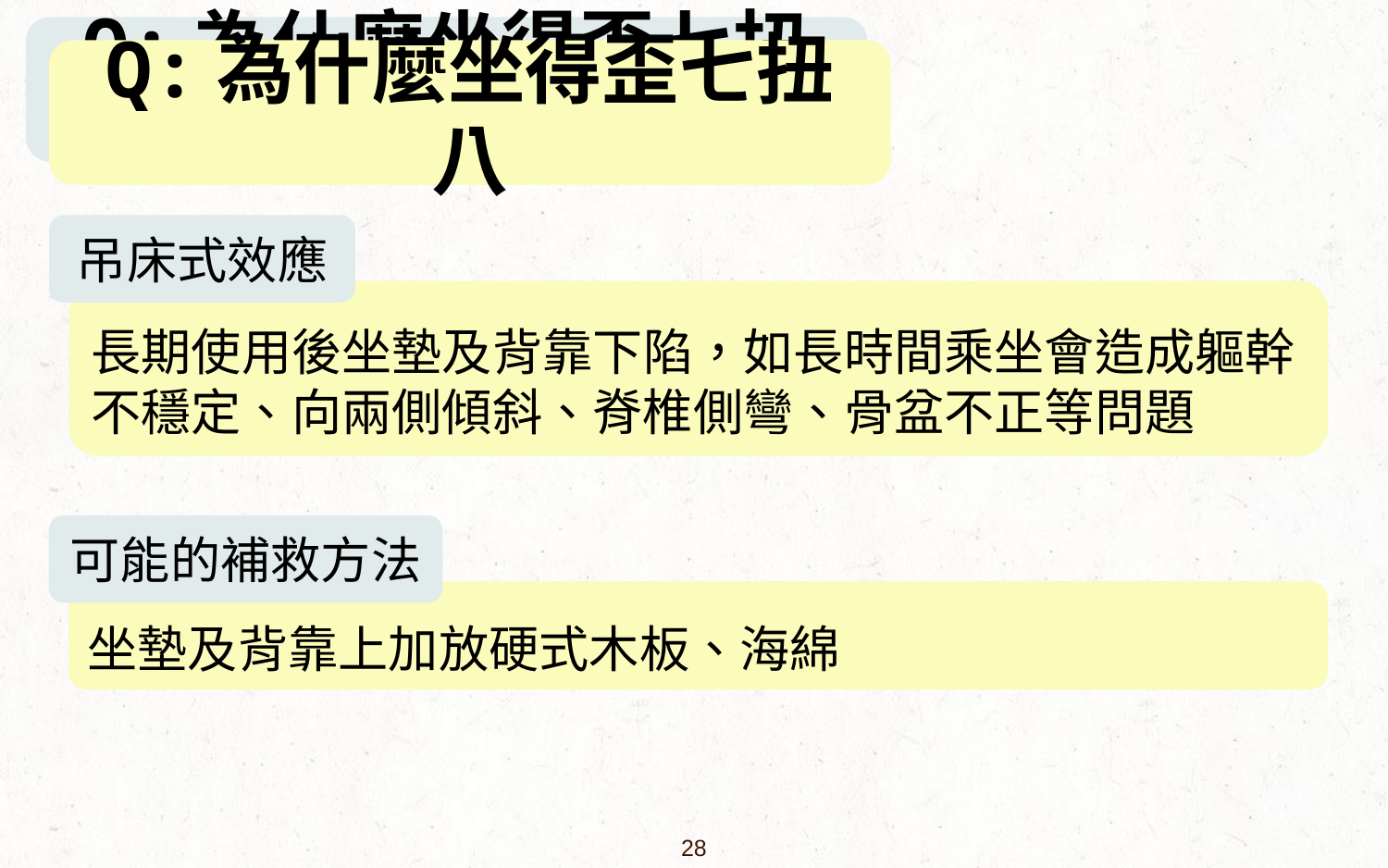

Q:為什麼坐得歪七扭八
Q:為什麼坐得歪七扭八
吊床式效應

長期使用後坐墊及背靠下陷，如長時間乘坐會造成軀幹不穩定、向兩側傾斜、脊椎側彎、骨盆不正等問題
可能的補救方法

坐墊及背靠上加放硬式木板、海綿
28